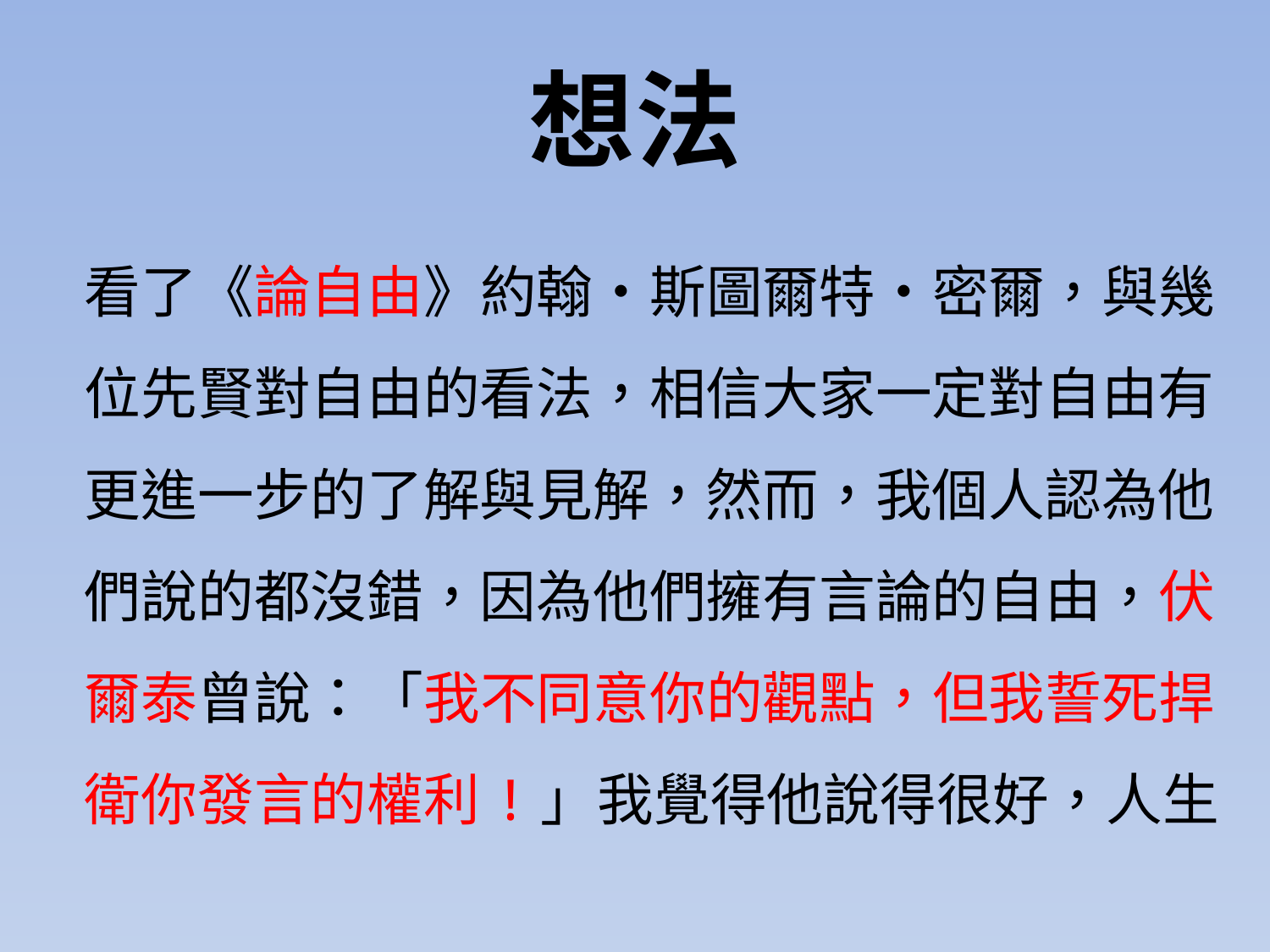

# 想法
看了《論自由》約翰‧斯圖爾特‧密爾，與幾
位先賢對自由的看法，相信大家一定對自由有
更進一步的了解與見解，然而，我個人認為他
們說的都沒錯，因為他們擁有言論的自由，伏
爾泰曾說：「我不同意你的觀點，但我誓死捍
衛你發言的權利!」我覺得他說得很好，人生